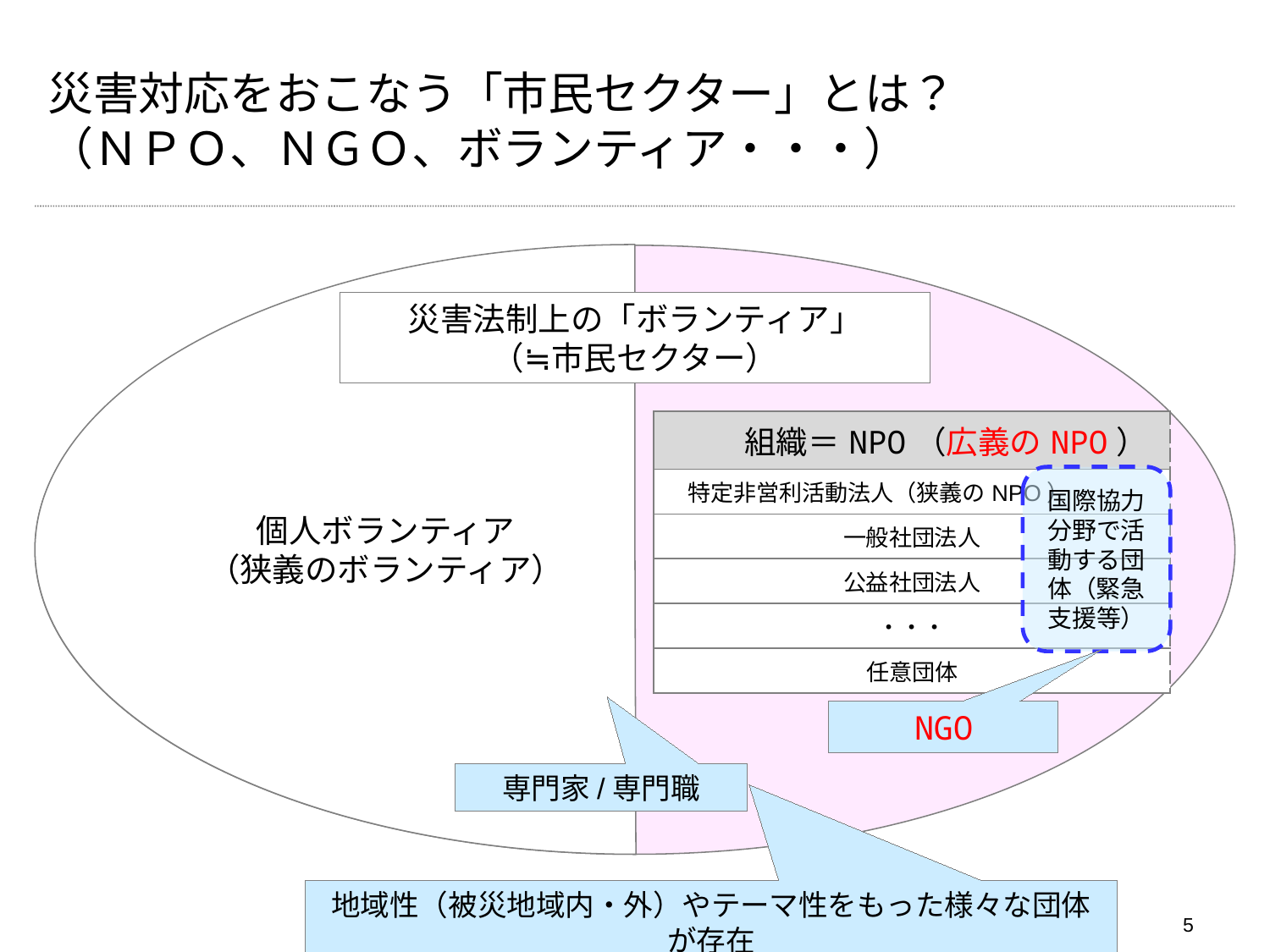

# 災害対応をおこなう「市民セクター」とは？ （ＮＰＯ、ＮＧＯ、ボランティア・・・）

災害法制上の「ボランティア」
（≒市民セクター）
| 組織＝NPO（広義のNPO） |
| --- |
| 特定非営利活動法人（狭義のNPO） |
| 一般社団法人 |
| 公益社団法人 |
| ・・・ |
| 任意団体 |
国際協力分野で活動する団体（緊急支援等）
個人ボランティア
（狭義のボランティア）
NGO
専門家/専門職
地域性（被災地域内・外）やテーマ性をもった様々な団体が存在
5